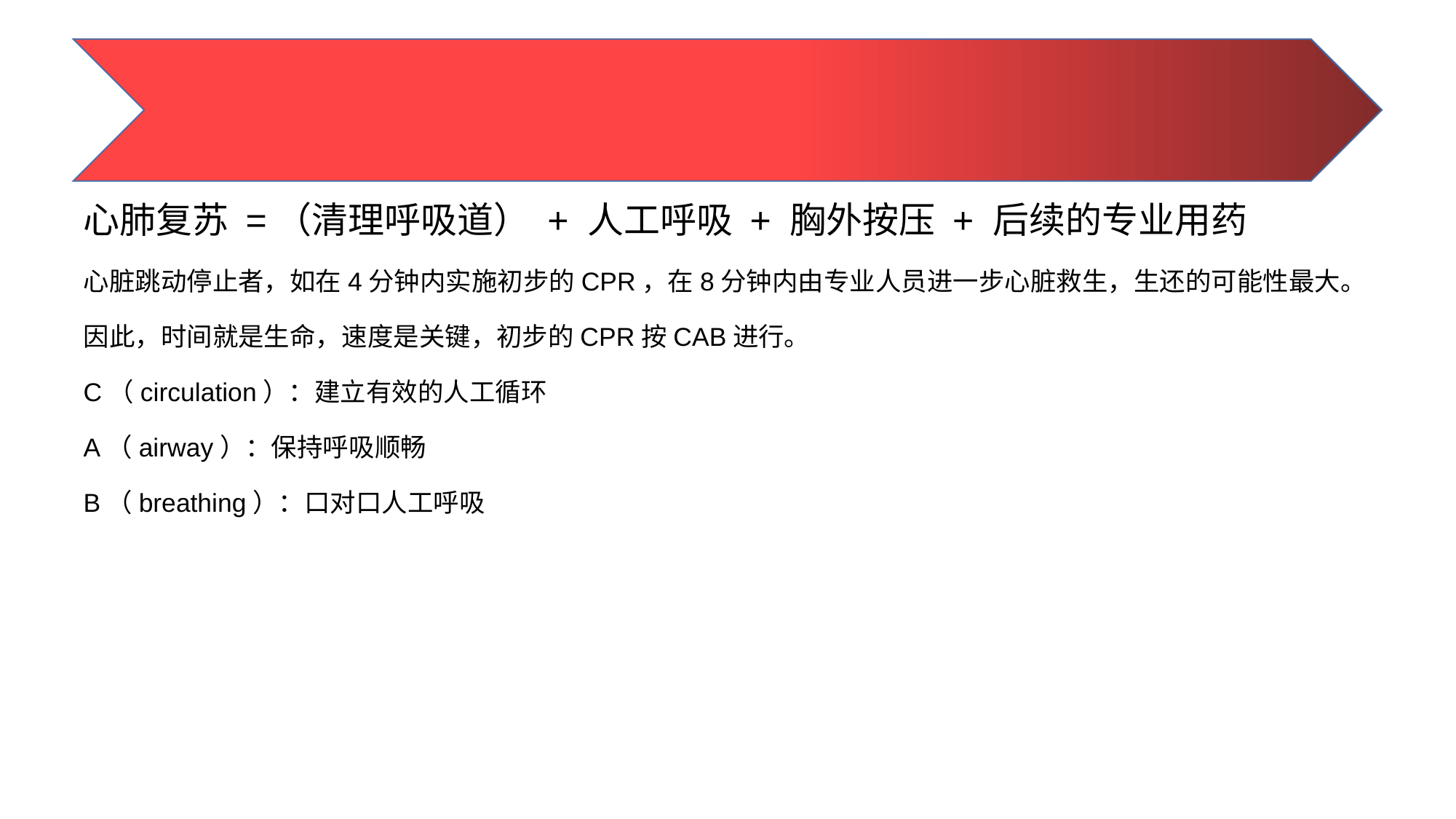

#
心肺复苏 =（清理呼吸道） + 人工呼吸 + 胸外按压 + 后续的专业用药
心脏跳动停止者，如在4分钟内实施初步的CPR，在8分钟内由专业人员进一步心脏救生，生还的可能性最大。
因此，时间就是生命，速度是关键，初步的CPR按CAB进行。
C（circulation）：建立有效的人工循环
A（airway）：保持呼吸顺畅
B（breathing）：口对口人工呼吸